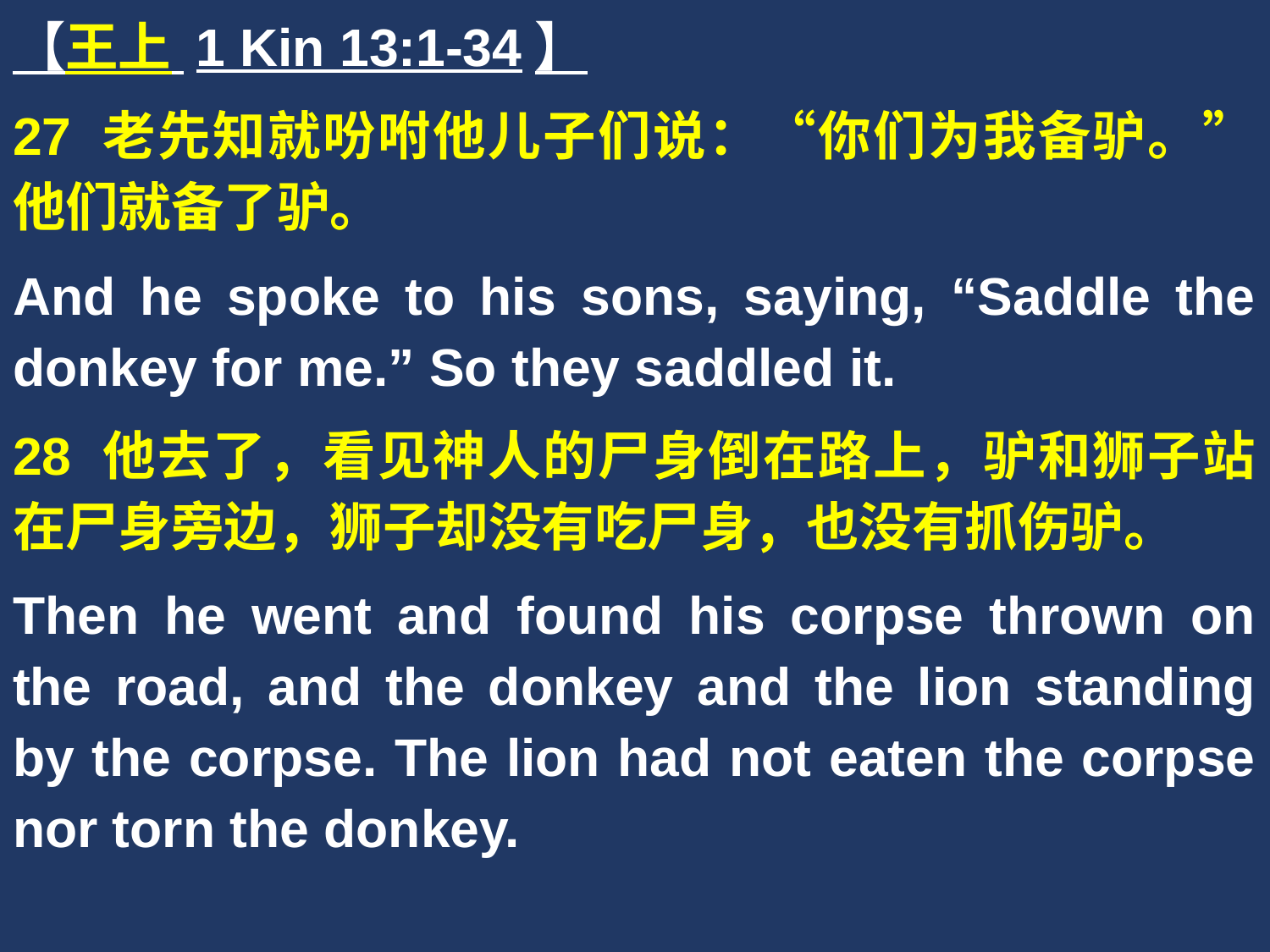

【王上 1 Kin 13:1-34】
27 老先知就吩咐他儿子们说：“你们为我备驴。”他们就备了驴。
And he spoke to his sons, saying, “Saddle the donkey for me.” So they saddled it.
28 他去了，看见神人的尸身倒在路上，驴和狮子站在尸身旁边，狮子却没有吃尸身，也没有抓伤驴。
Then he went and found his corpse thrown on the road, and the donkey and the lion standing by the corpse. The lion had not eaten the corpse nor torn the donkey.